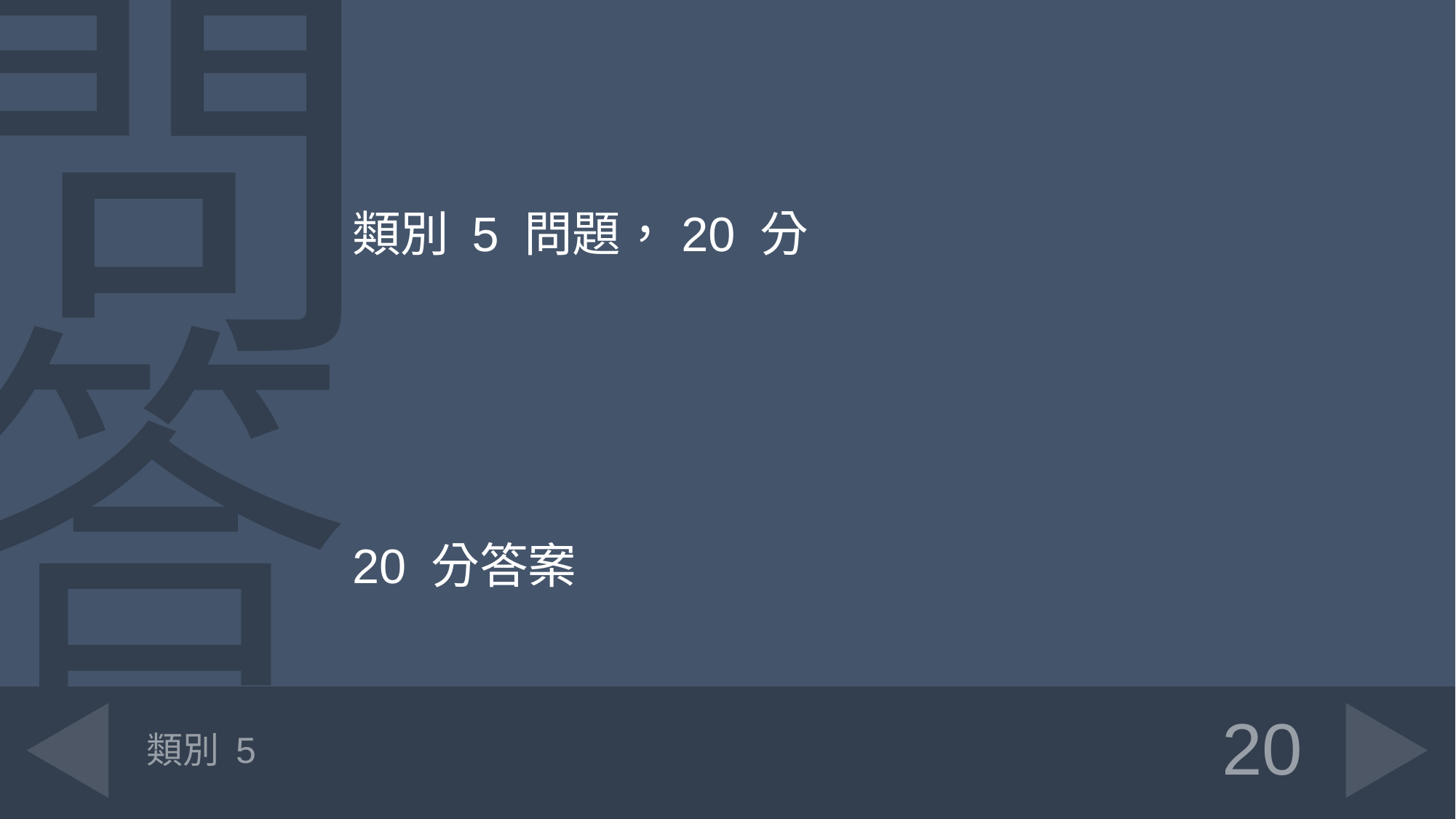

類別 5 問題，20 分
20 分答案
# 類別 5
20